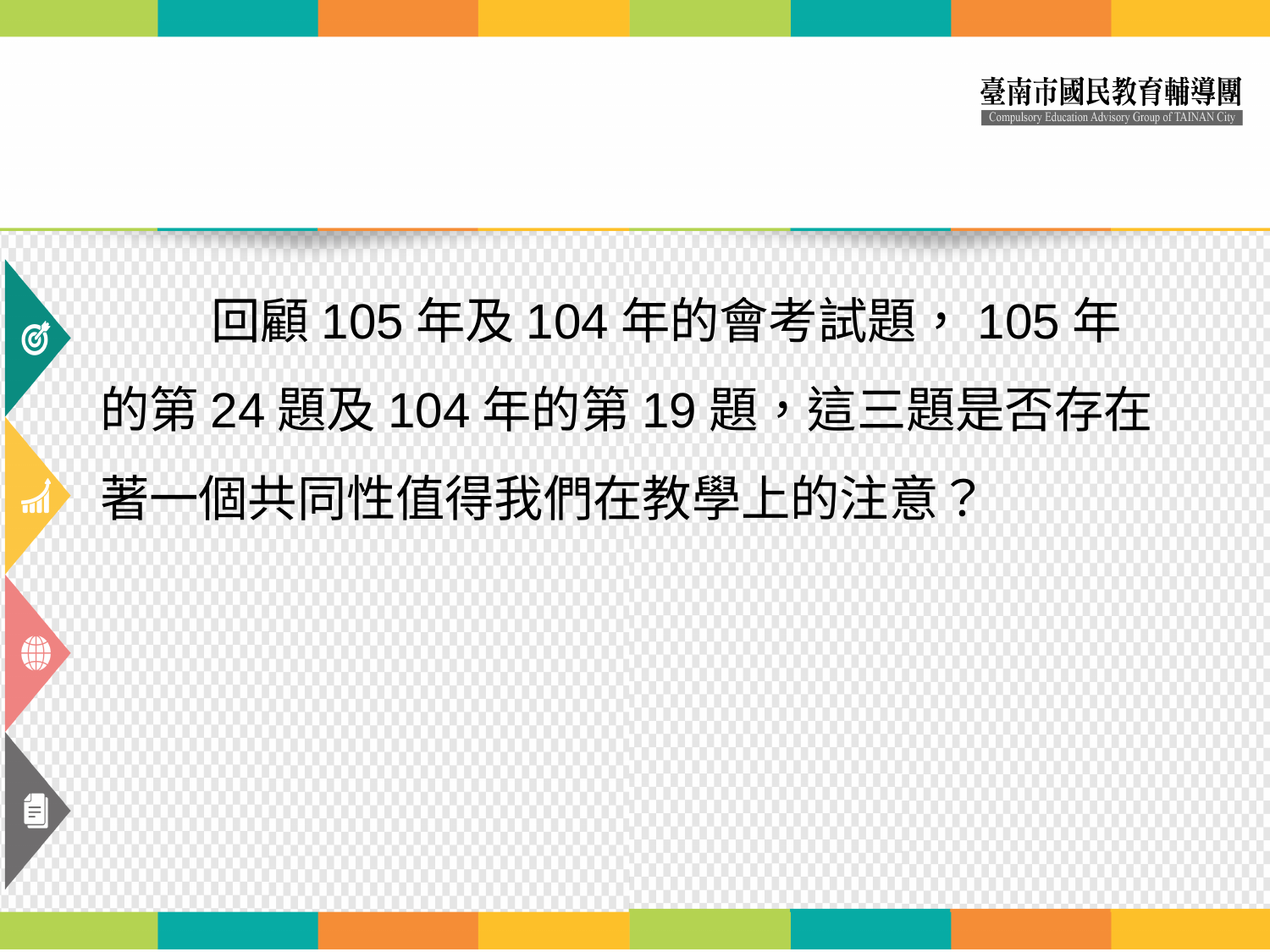

回顧105年及104年的會考試題，105年的第24題及104年的第19題，這三題是否存在著一個共同性值得我們在教學上的注意？